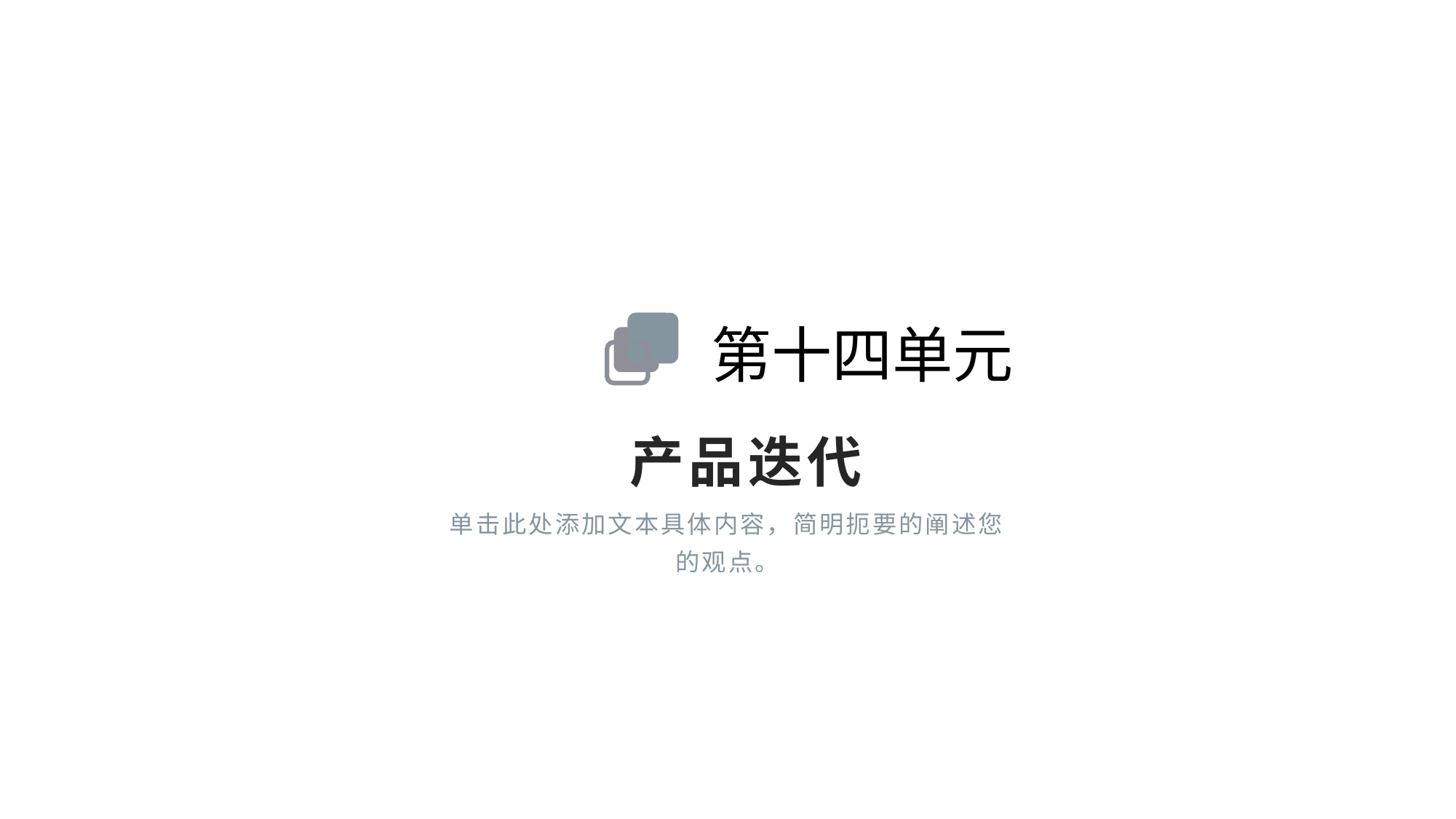

第十四单元
# 产品迭代
单击此处添加文本具体内容，简明扼要的阐述您的观点。